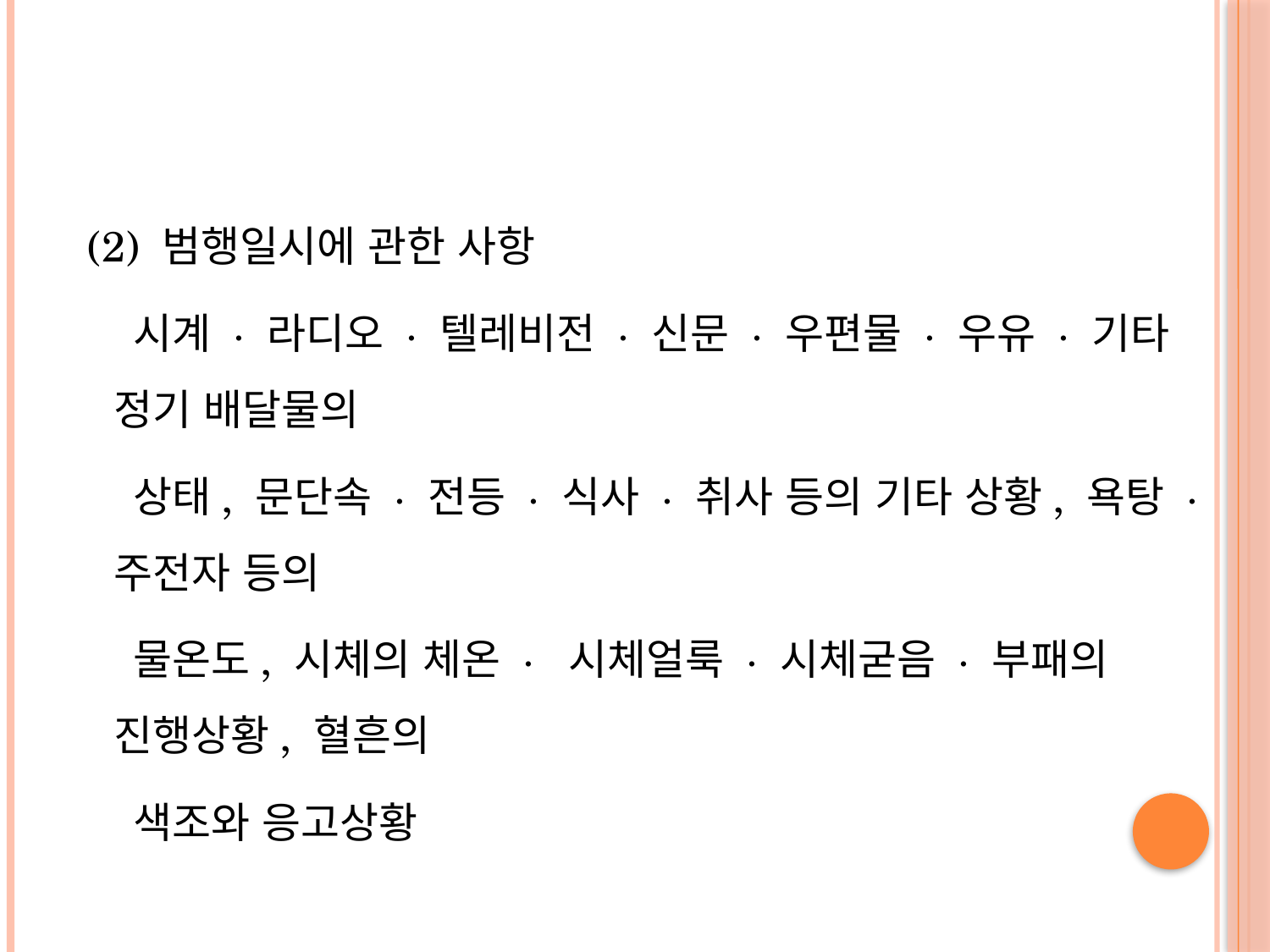

#
 (2) 범행일시에 관한 사항
    시계 · 라디오 · 텔레비전 · 신문 · 우편물 · 우유 · 기타 정기 배달물의
    상태, 문단속 · 전등 · 식사 · 취사 등의 기타 상황, 욕탕 · 주전자 등의
    물온도, 시체의 체온 ·  시체얼룩 · 시체굳음 · 부패의 진행상황, 혈흔의
    색조와 응고상황